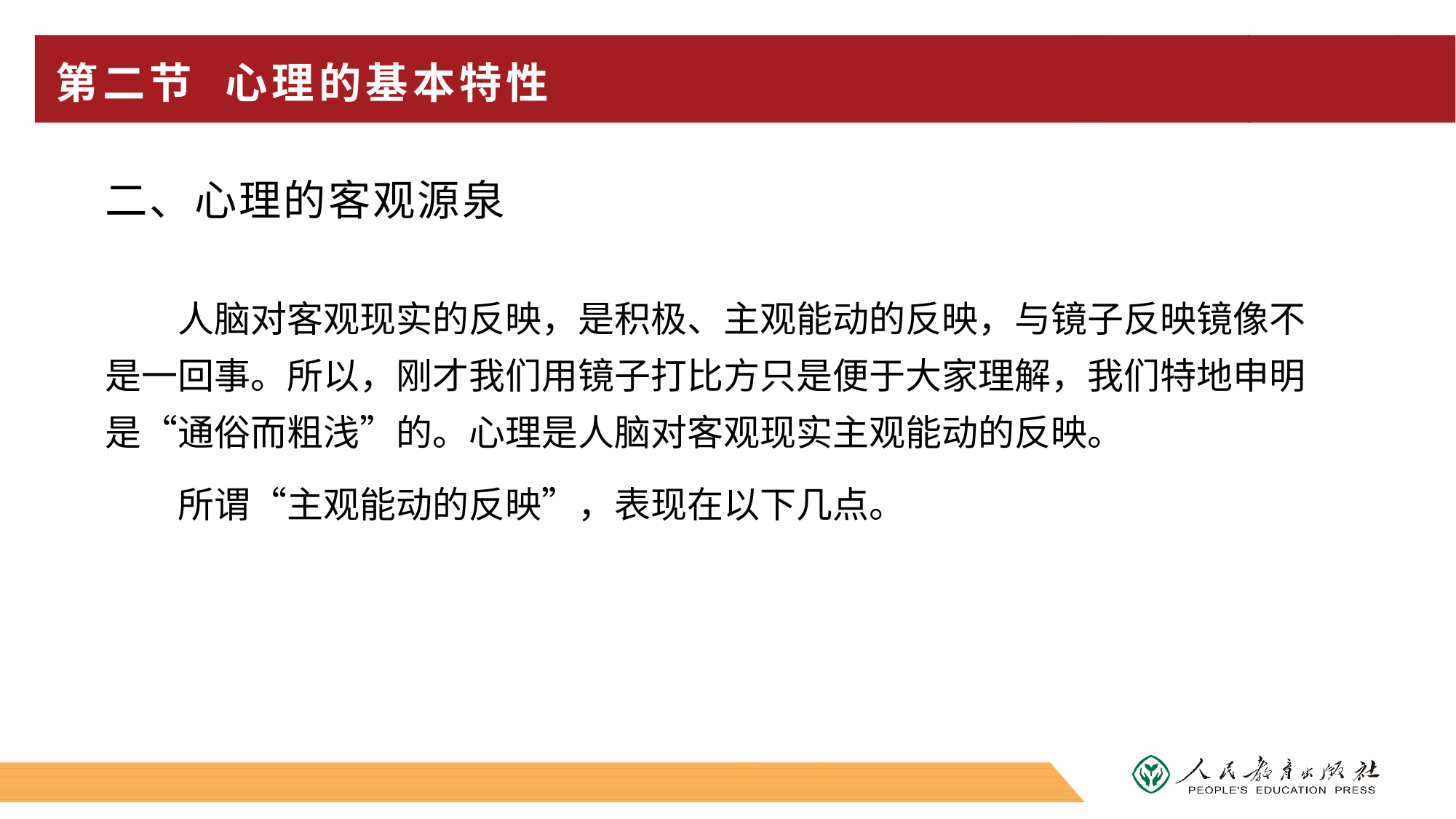

# 第二节  心理的基本特性
二、心理的客观源泉
人脑对客观现实的反映，是积极、主观能动的反映，与镜子反映镜像不是一回事。所以，刚才我们用镜子打比方只是便于大家理解，我们特地申明是“通俗而粗浅”的。心理是人脑对客观现实主观能动的反映。
所谓“主观能动的反映”，表现在以下几点。